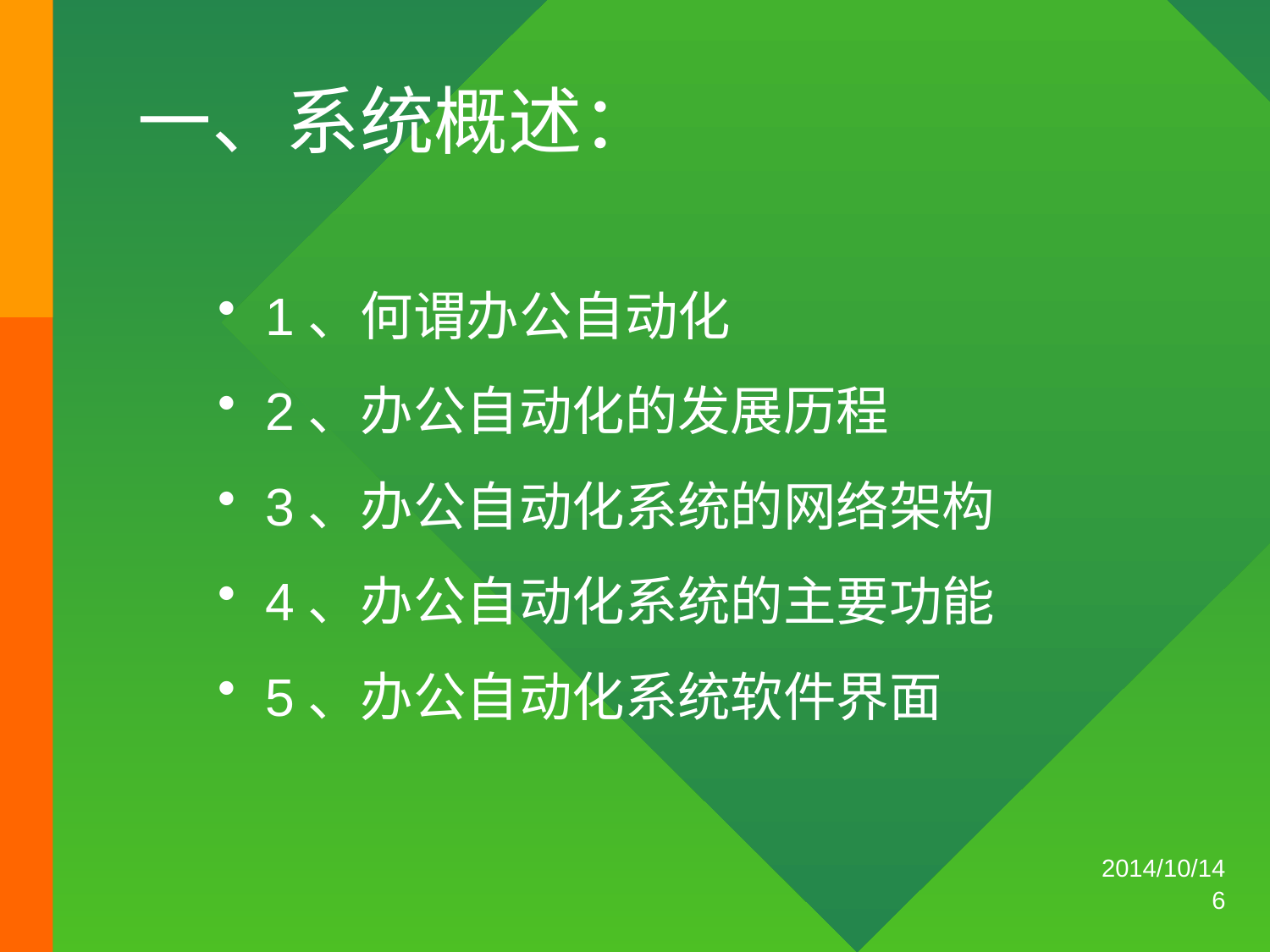

？？电气装备集团办公自动化
一、系统概述：
1、何谓办公自动化
2、办公自动化的发展历程
3、办公自动化系统的网络架构
4、办公自动化系统的主要功能
5、办公自动化系统软件界面
2014/10/14
6